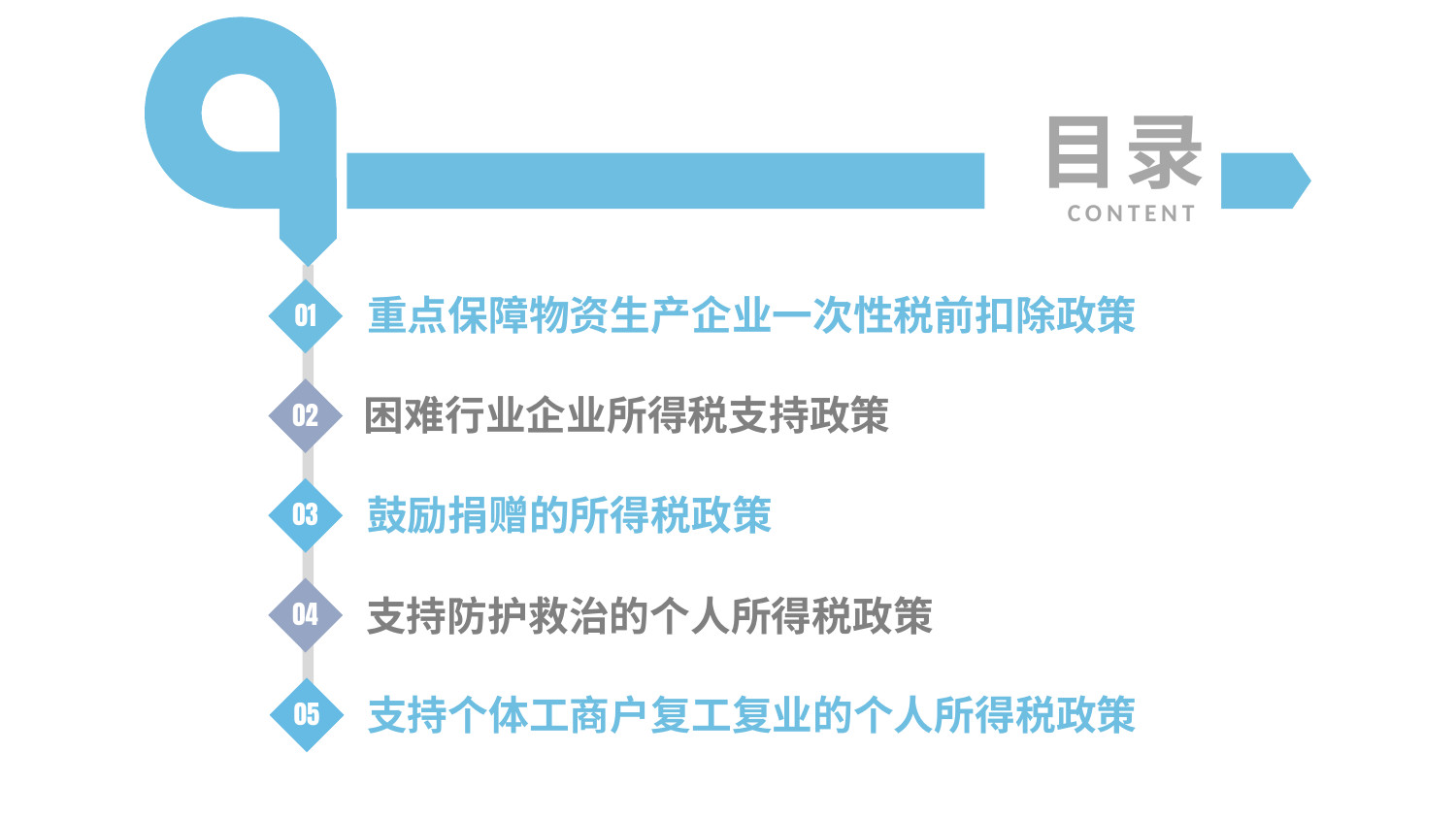

目录

CONTENT

重点保障物资生产企业一次性税前扣除政策
01
02
03
04
困难行业企业所得税支持政策
鼓励捐赠的所得税政策
支持防护救治的个人所得税政策
05
支持个体工商户复工复业的个人所得税政策